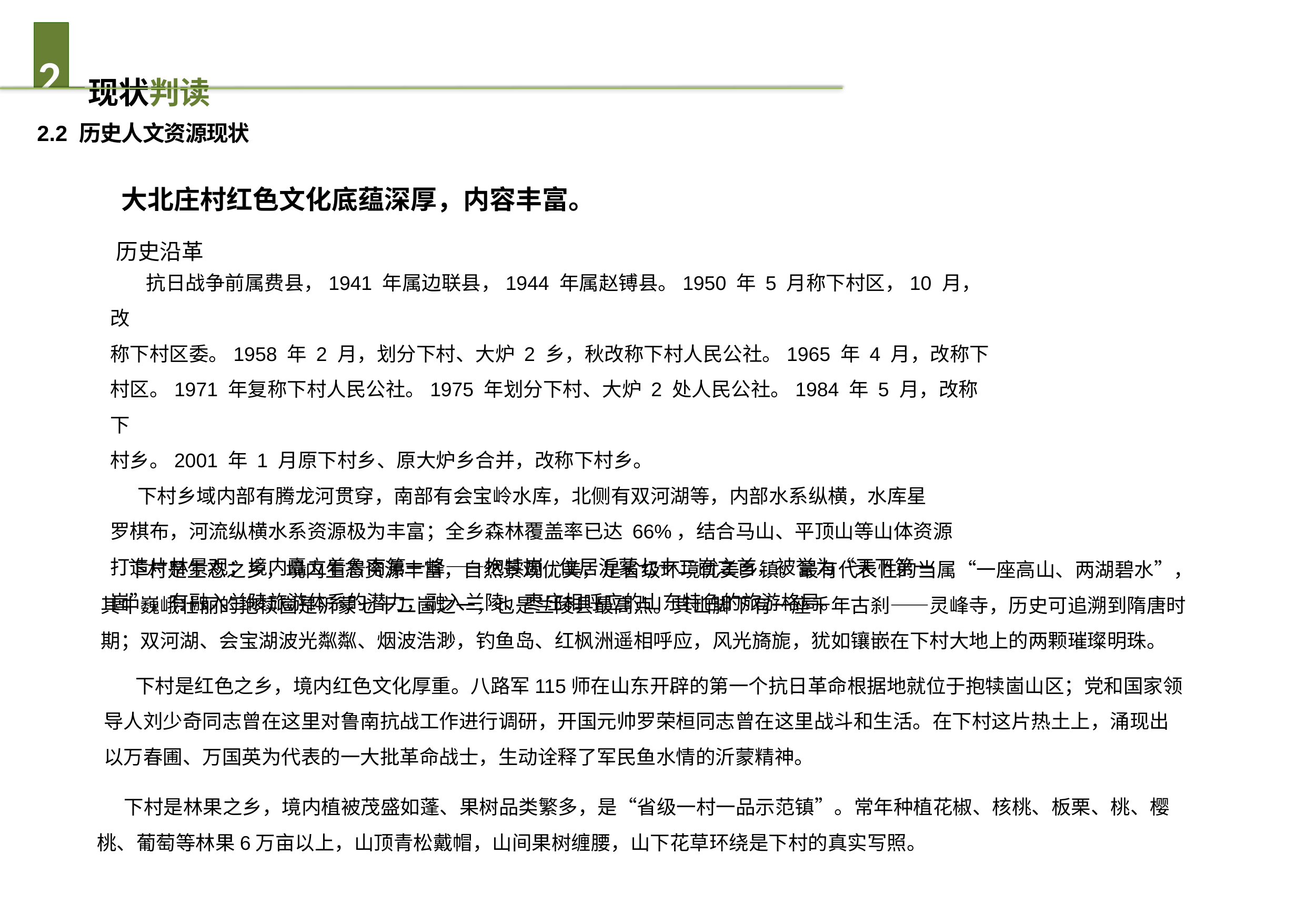

# 2	现状判读

2.2 历史人文资源现状
        大北庄村红色文化底蕴深厚，内容丰富。
历史沿革
       抗日战争前属费县，1941 年属边联县，1944 年属赵镈县。1950 年 5 月称下村区，10 月，改
称下村区委。1958 年 2 月，划分下村、大炉 2 乡，秋改称下村人民公社。1965 年 4 月，改称下
村区。1971 年复称下村人民公社。1975 年划分下村、大炉 2 处人民公社。1984 年 5 月，改称下
村乡。2001 年 1 月原下村乡、原大炉乡合并，改称下村乡。
     下村乡域内部有腾龙河贯穿，南部有会宝岭水库，北侧有双河湖等，内部水系纵横，水库星
罗棋布，河流纵横水系资源极为丰富；全乡森林覆盖率已达 66%，结合马山、平顶山等山体资源
打造片林景观；境内矗立着鲁南第一峰——抱犊崮,位居沂蒙七十二崮之首，被誉为“天下第一
崮”，有融入兰陵旅游体系的潜力，融入兰陵、枣庄相呼应的山东特色的旅游格局。
     下村是生态之乡，境内生态资源丰富，自然景观优美，是省级环境优美乡镇。最有代表性的当属“一座高山、两湖碧水”，其中巍峨壮丽的抱犊崮是沂蒙七十二崮之一，也是兰陵县最高点。其山脚下有一座千年古刹——灵峰寺，历史可追溯到隋唐时期；双河湖、会宝湖波光粼粼、烟波浩渺，钓鱼岛、红枫洲遥相呼应，风光旖旎，犹如镶嵌在下村大地上的两颗璀璨明珠。
      下村是红色之乡，境内红色文化厚重。八路军115师在山东开辟的第一个抗日革命根据地就位于抱犊崮山区；党和国家领导人刘少奇同志曾在这里对鲁南抗战工作进行调研，开国元帅罗荣桓同志曾在这里战斗和生活。在下村这片热土上，涌现出以万春圃、万国英为代表的一大批革命战士，生动诠释了军民鱼水情的沂蒙精神。
     下村是林果之乡，境内植被茂盛如蓬、果树品类繁多，是“省级一村一品示范镇”。常年种植花椒、核桃、板栗、桃、樱桃、葡萄等林果6万亩以上，山顶青松戴帽，山间果树缠腰，山下花草环绕是下村的真实写照。